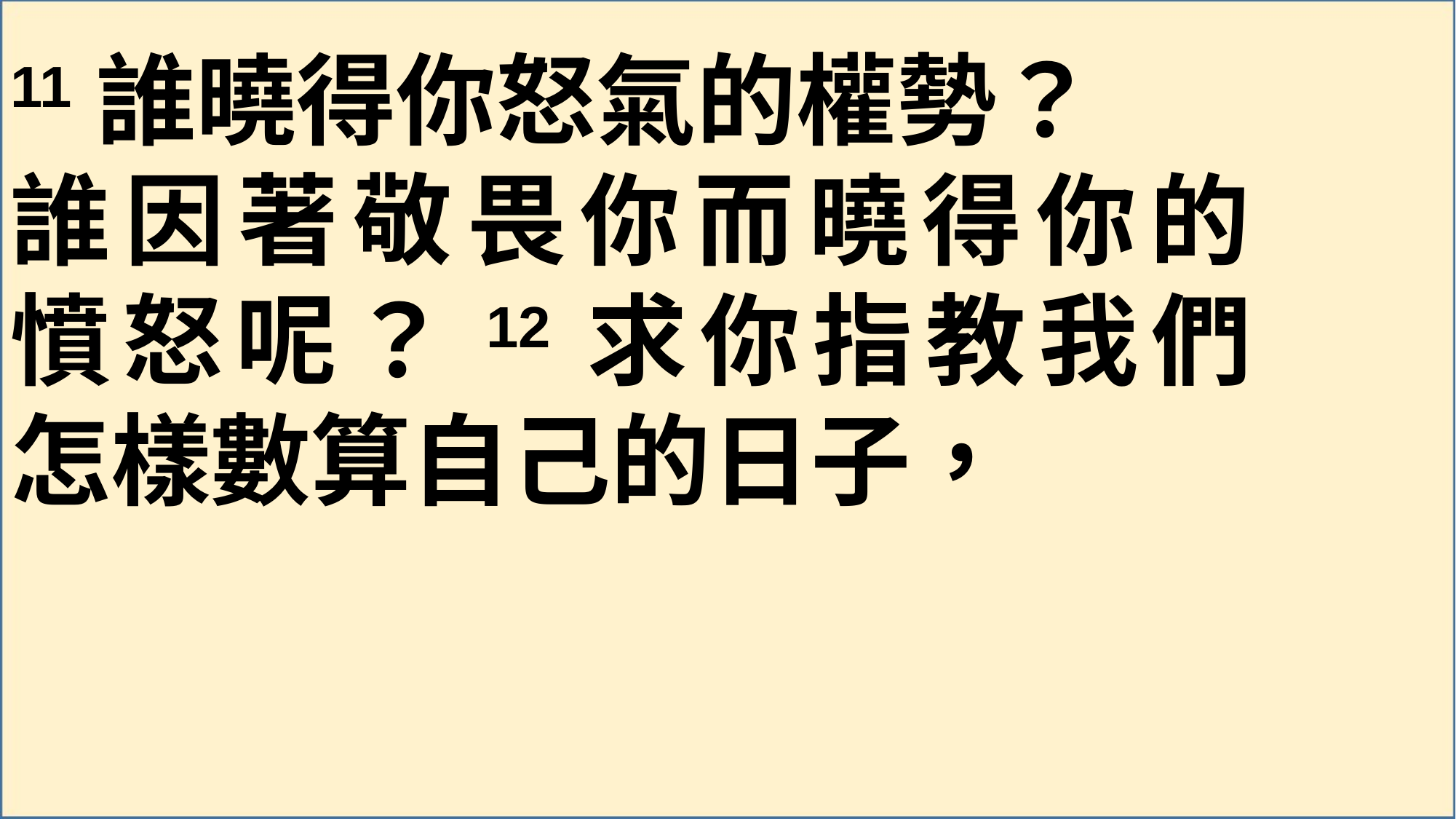

11誰曉得你怒氣的權勢？
誰因著敬畏你而曉得你的
憤怒呢？12求你指教我們
怎樣數算自己的日子，